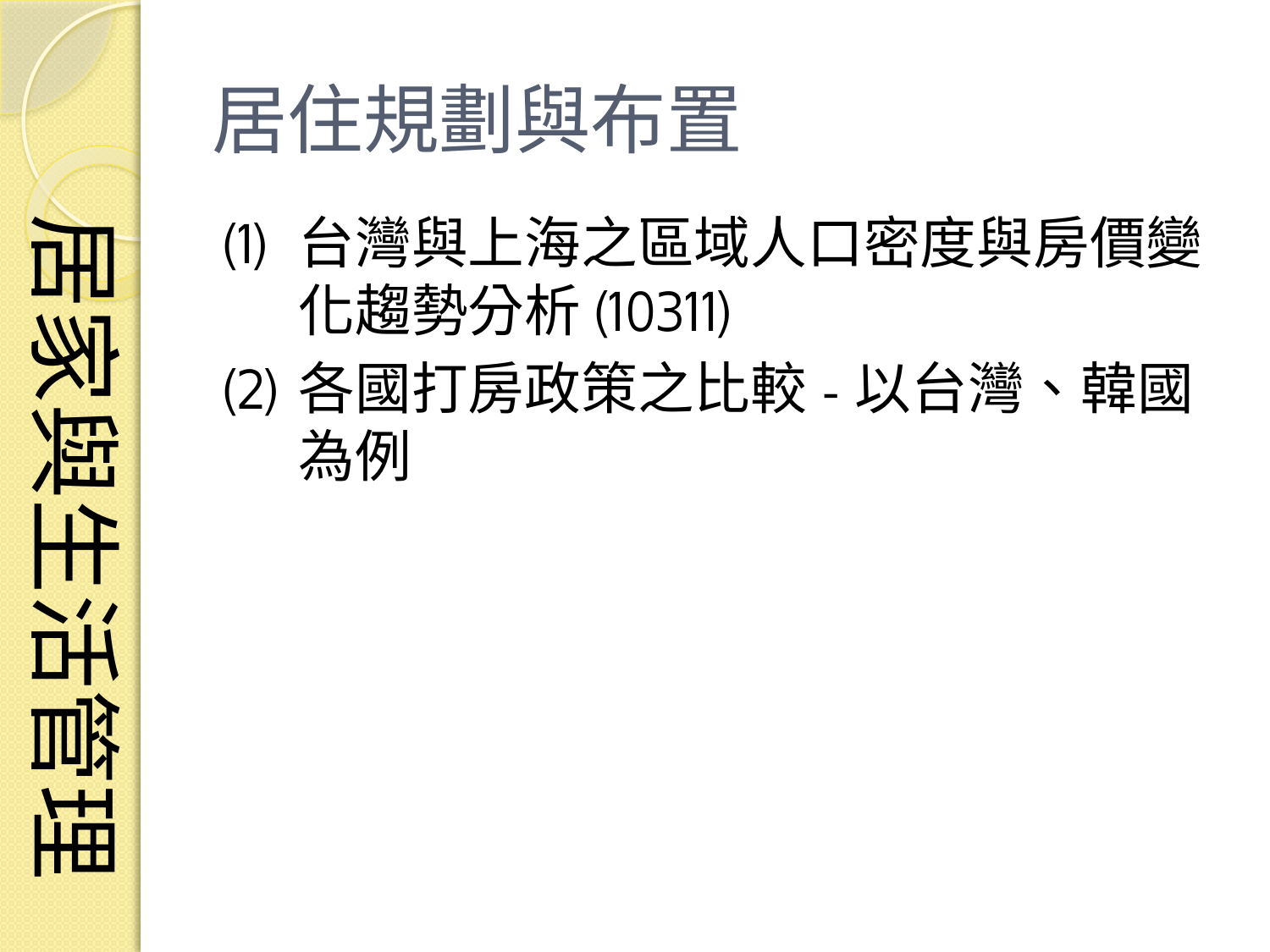

# 居住規劃與布置
居家與生活管理
(1)	台灣與上海之區域人口密度與房價變化趨勢分析(10311)
(2)	各國打房政策之比較-以台灣、韓國為例